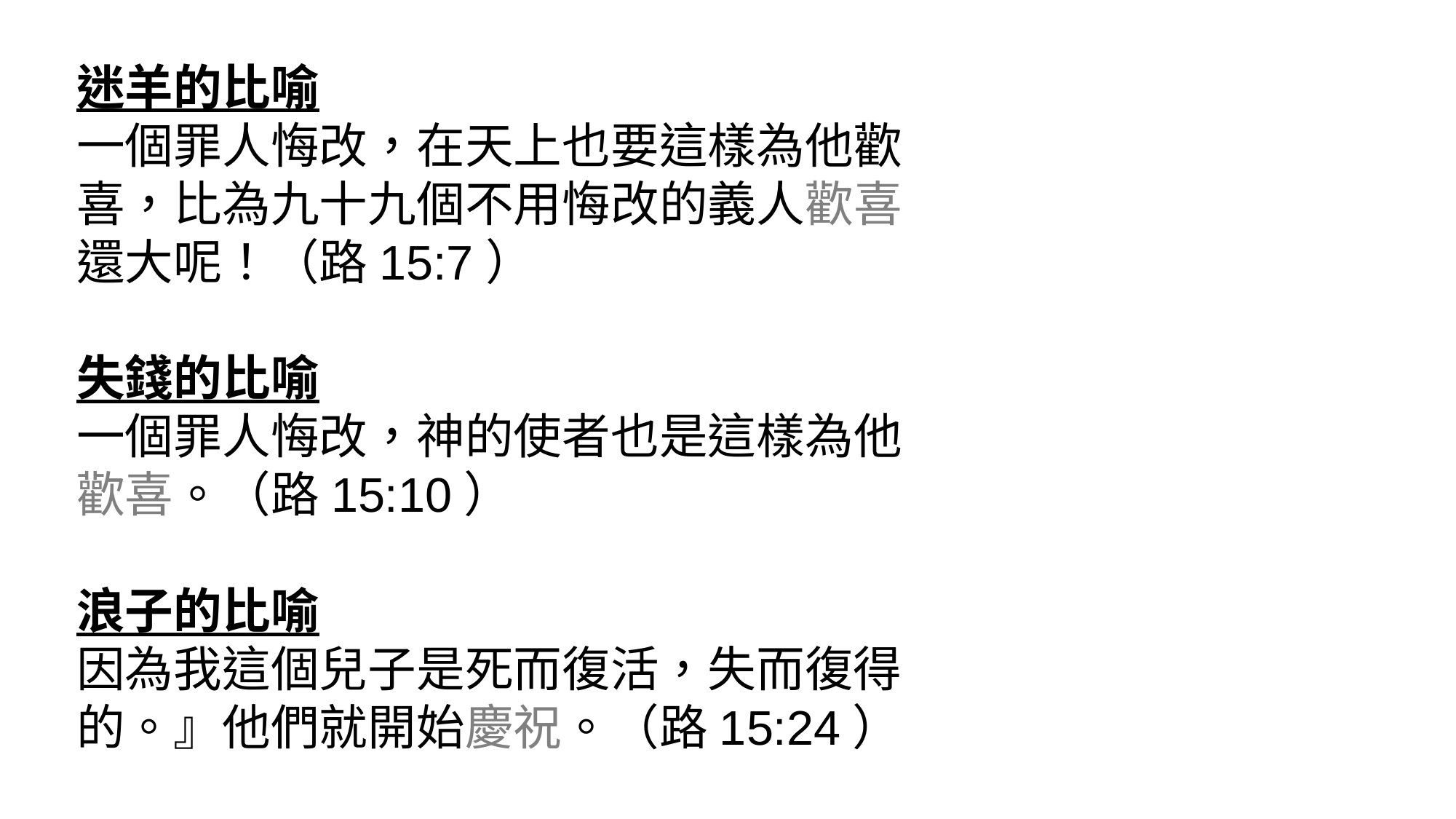

迷羊的比喻
一個罪人悔改，在天上也要這樣為他歡喜，比為九十九個不用悔改的義人歡喜還大呢！（路15:7）

失錢的比喻
一個罪人悔改，神的使者也是這樣為他歡喜。（路15:10）

浪子的比喻
因為我這個兒子是死而復活，失而復得的。』他們就開始慶祝。（路15:24）